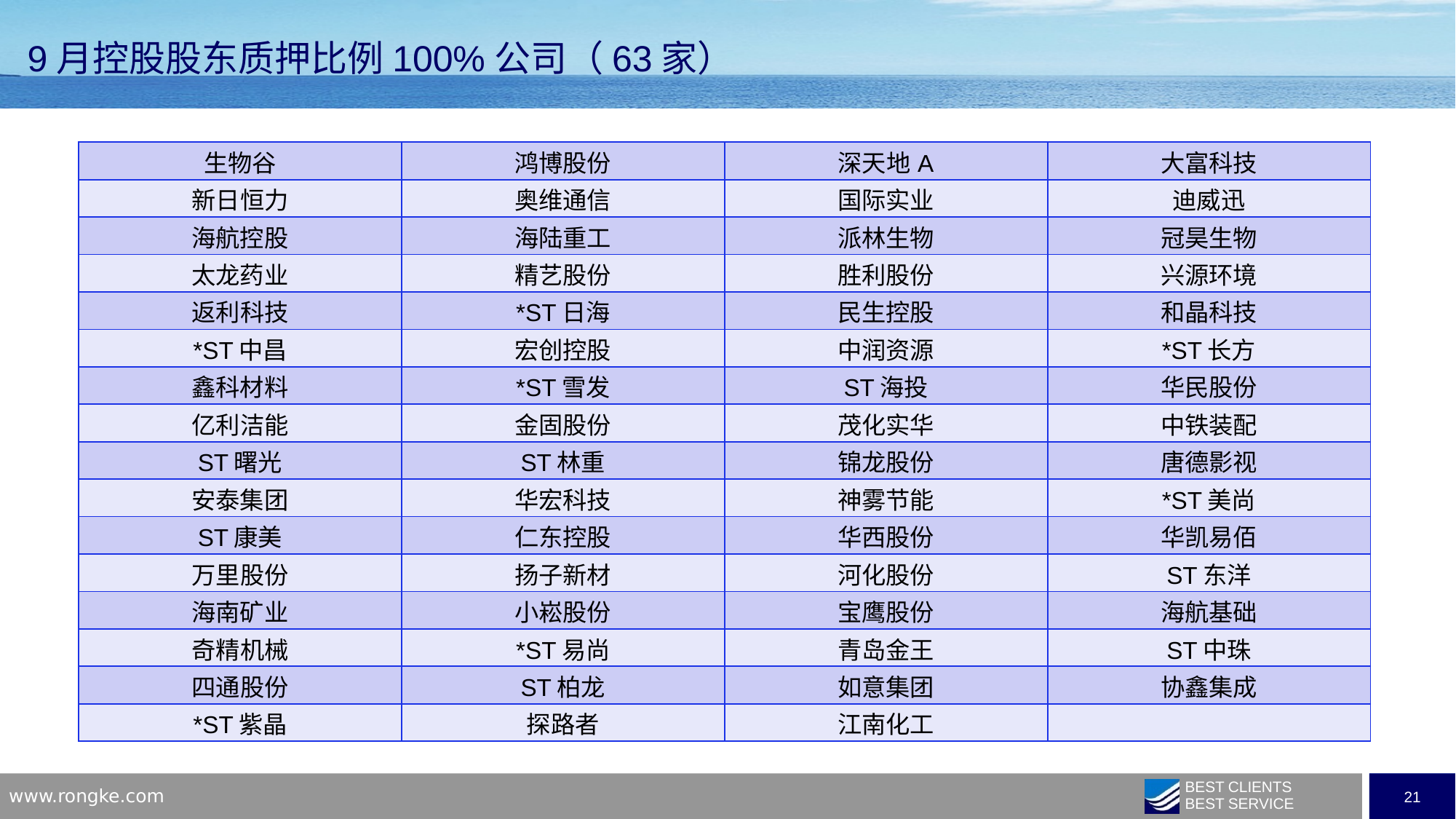

9月控股股东质押比例100%公司（63家）
| 生物谷 | 鸿博股份 | 深天地A | 大富科技 |
| --- | --- | --- | --- |
| 新日恒力 | 奥维通信 | 国际实业 | 迪威迅 |
| 海航控股 | 海陆重工 | 派林生物 | 冠昊生物 |
| 太龙药业 | 精艺股份 | 胜利股份 | 兴源环境 |
| 返利科技 | \*ST日海 | 民生控股 | 和晶科技 |
| \*ST中昌 | 宏创控股 | 中润资源 | \*ST长方 |
| 鑫科材料 | \*ST雪发 | ST海投 | 华民股份 |
| 亿利洁能 | 金固股份 | 茂化实华 | 中铁装配 |
| ST曙光 | ST林重 | 锦龙股份 | 唐德影视 |
| 安泰集团 | 华宏科技 | 神雾节能 | \*ST美尚 |
| ST康美 | 仁东控股 | 华西股份 | 华凯易佰 |
| 万里股份 | 扬子新材 | 河化股份 | ST东洋 |
| 海南矿业 | 小崧股份 | 宝鹰股份 | 海航基础 |
| 奇精机械 | \*ST易尚 | 青岛金王 | ST中珠 |
| 四通股份 | ST柏龙 | 如意集团 | 协鑫集成 |
| \*ST紫晶 | 探路者 | 江南化工 |  |